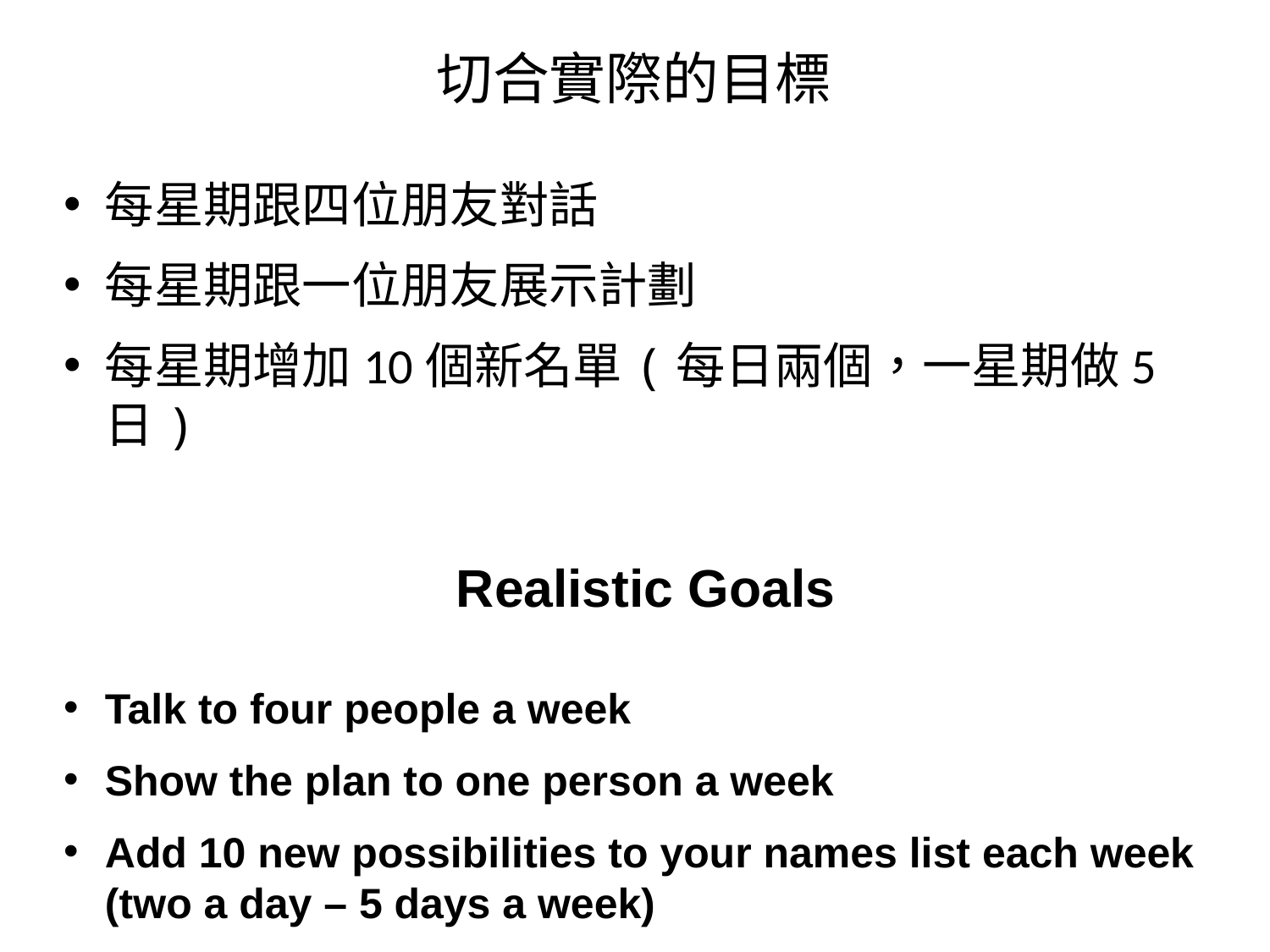

切合實際的目標
每星期跟四位朋友對話
每星期跟一位朋友展示計劃
每星期增加10個新名單(每日兩個，一星期做5日)

Realistic Goals
Talk to four people a week
Show the plan to one person a week
Add 10 new possibilities to your names list each week (two a day – 5 days a week)